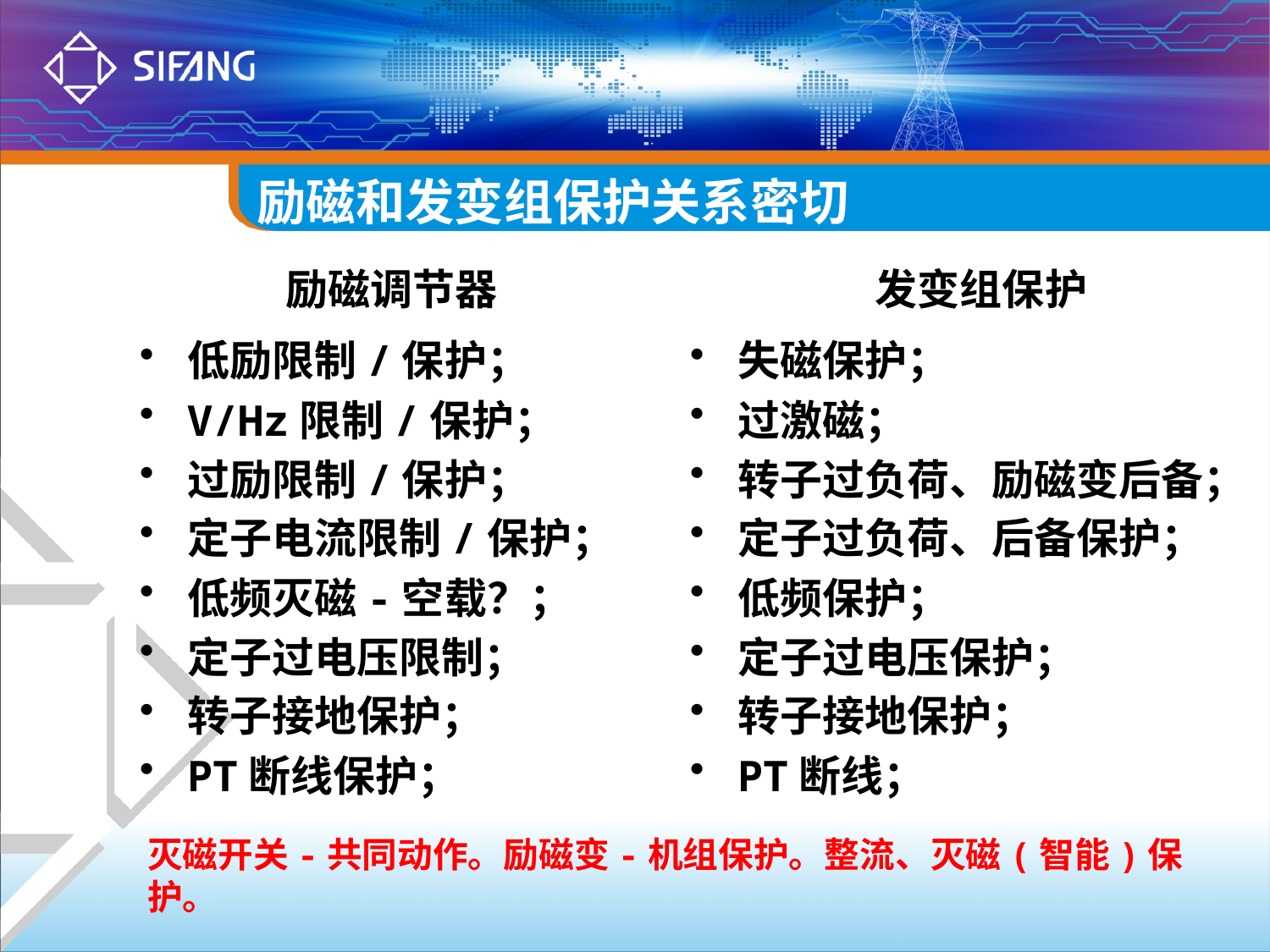

励磁和发变组保护关系密切
励磁调节器
低励限制/保护；
V/Hz限制/保护；
过励限制/保护；
定子电流限制/保护；
低频灭磁-空载？；
定子过电压限制；
转子接地保护；
PT断线保护；

发变组保护
失磁保护；
过激磁；
转子过负荷、励磁变后备；
定子过负荷、后备保护；
低频保护；
定子过电压保护；
转子接地保护；
PT断线；

灭磁开关-共同动作。励磁变-机组保护。整流、灭磁(智能)保护。